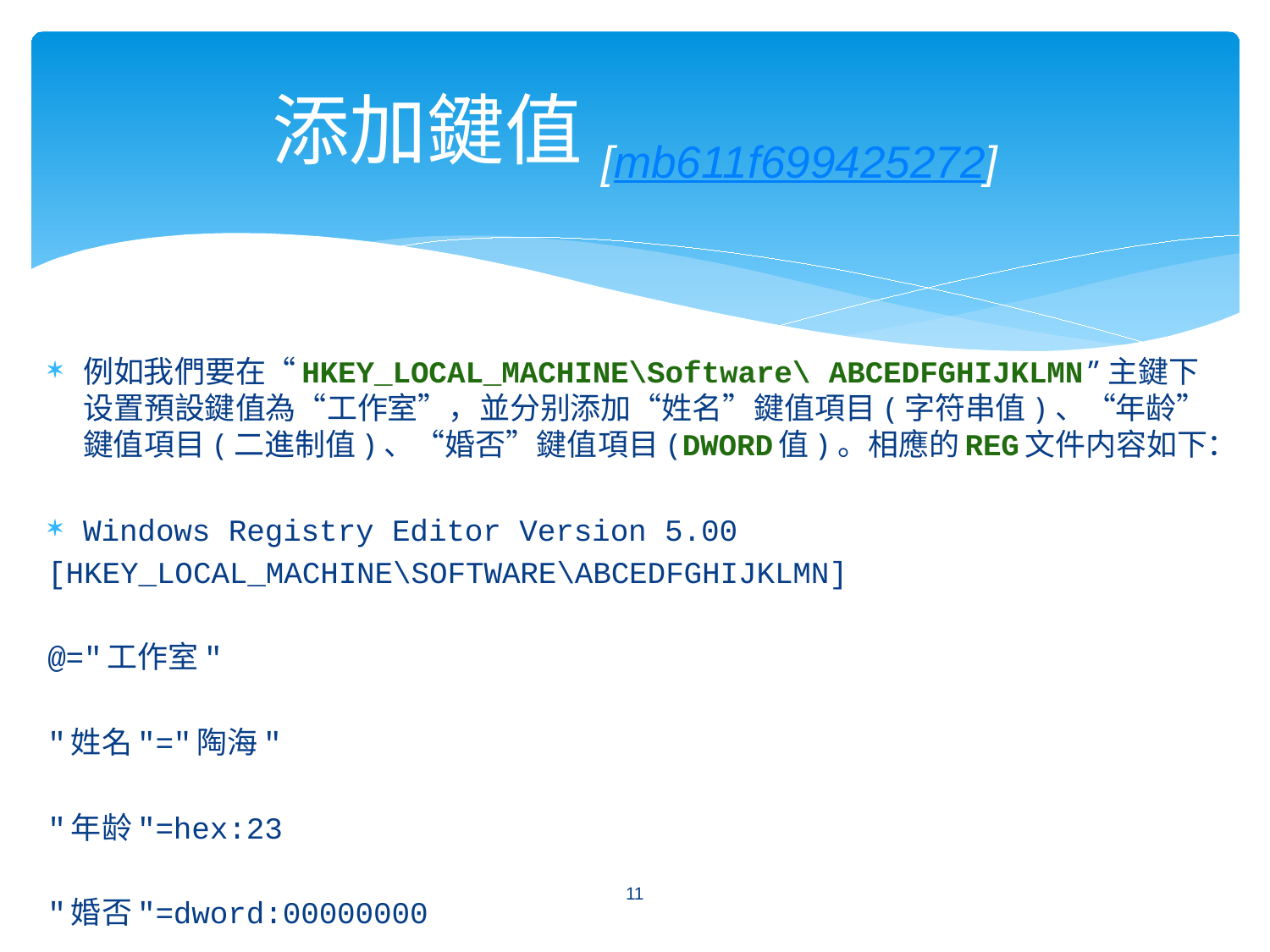

# 添加鍵值[mb611f699425272]
例如我們要在“HKEY_LOCAL_MACHINE\Software\ ABCEDFGHIJKLMN”主鍵下设置預設鍵值為“工作室”，並分别添加“姓名”鍵值項目(字符串值)、“年龄”鍵值項目(二進制值)、“婚否”鍵值項目(DWORD值)。相應的REG文件内容如下：

Windows Registry Editor Version 5.00
[HKEY_LOCAL_MACHINE\SOFTWARE\ABCEDFGHIJKLMN]

@="工作室"

"姓名"="陶海"

"年龄"=hex:23

"婚否"=dword:00000000
11